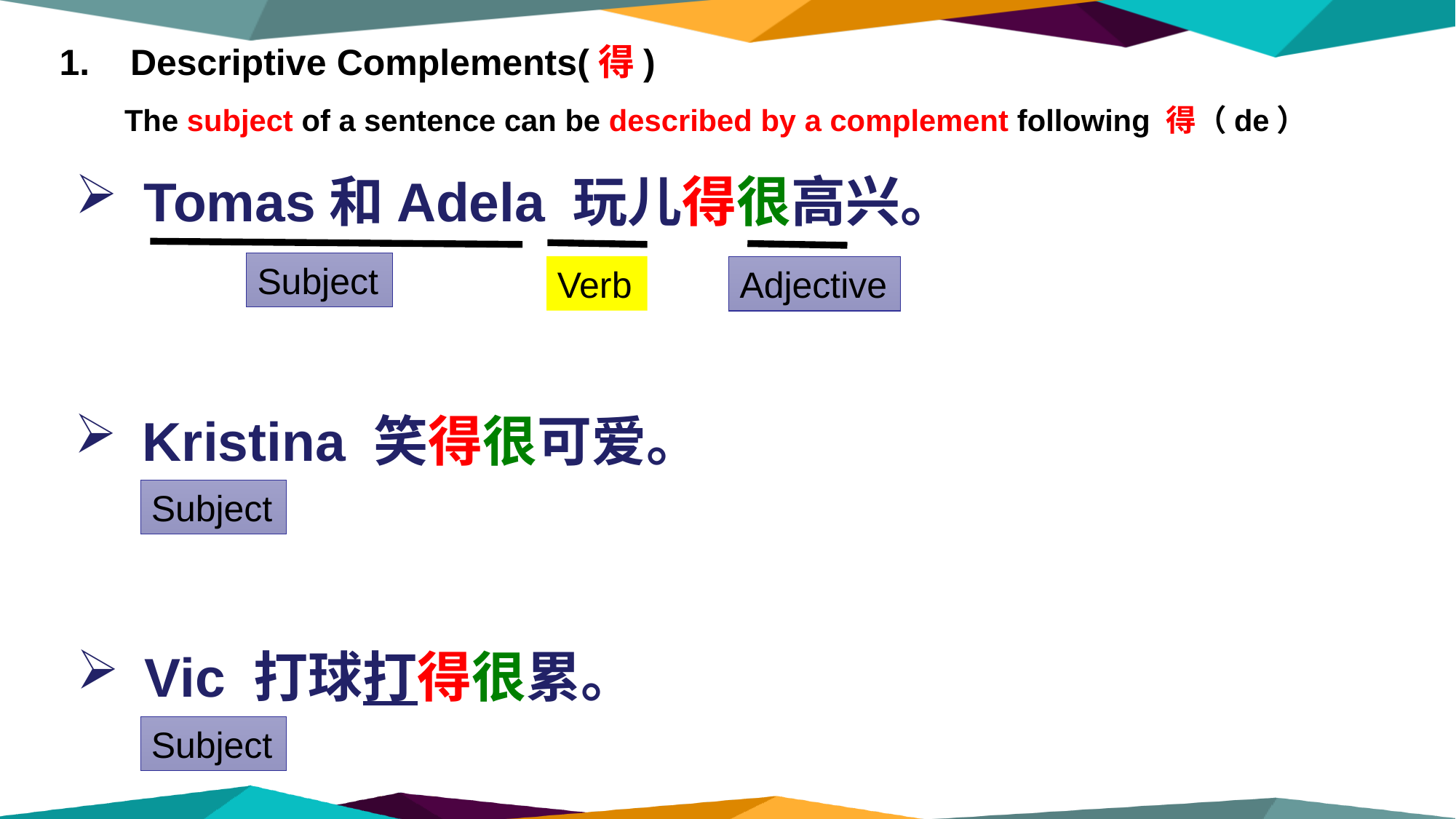

1.    Descriptive Complements(得)
 The subject of a sentence can be described by a complement following 得（de）
Tomas和Adela 玩儿得很高兴。
Subject
Verb
Adjective
Kristina 笑得很可爱。
Subject
Vic 打球打得很累。
Subject